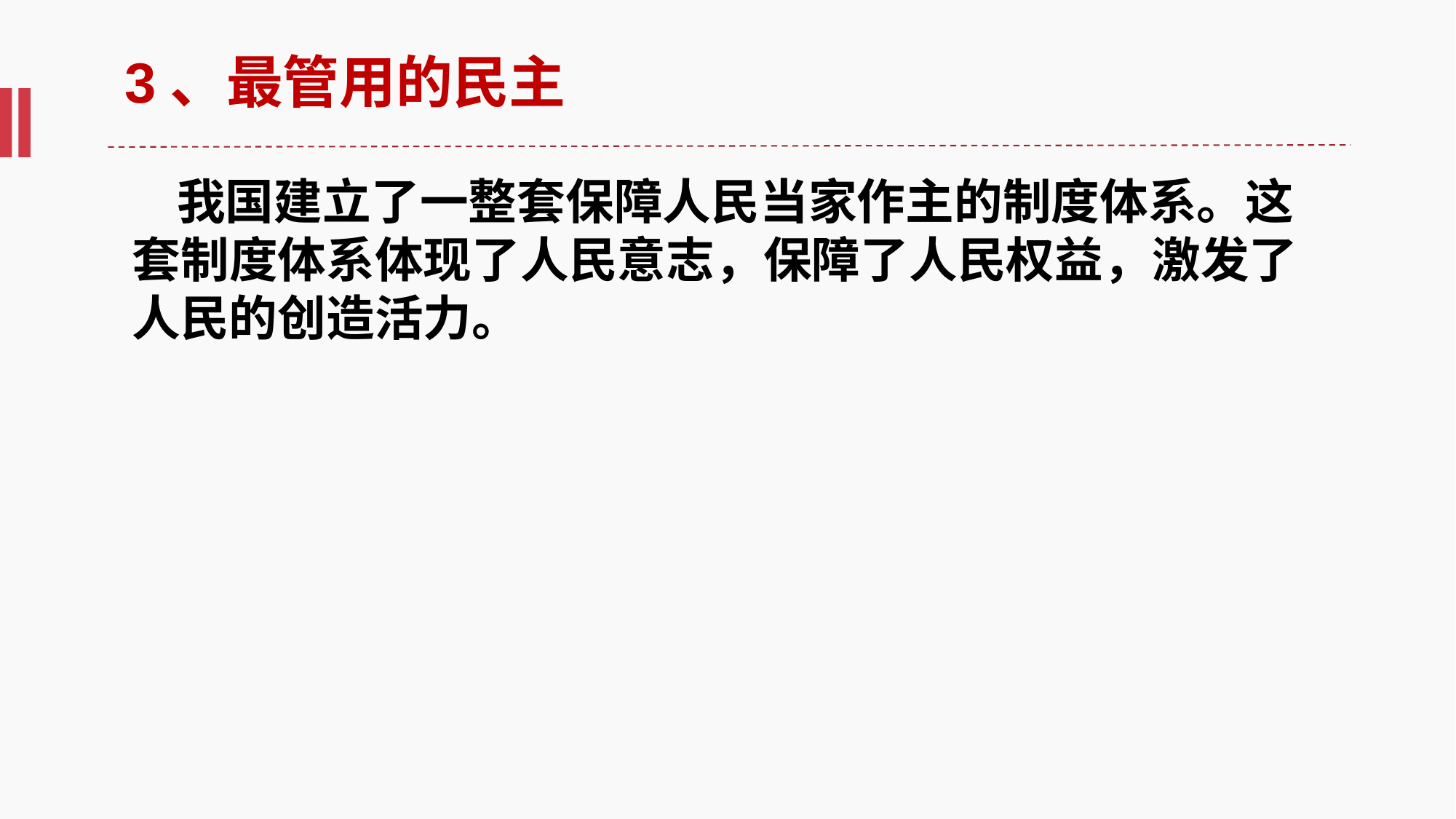

3、最管用的民主
   我国建立了一整套保障人民当家作主的制度体系。这套制度体系体现了人民意志，保障了人民权益，激发了人民的创造活力。